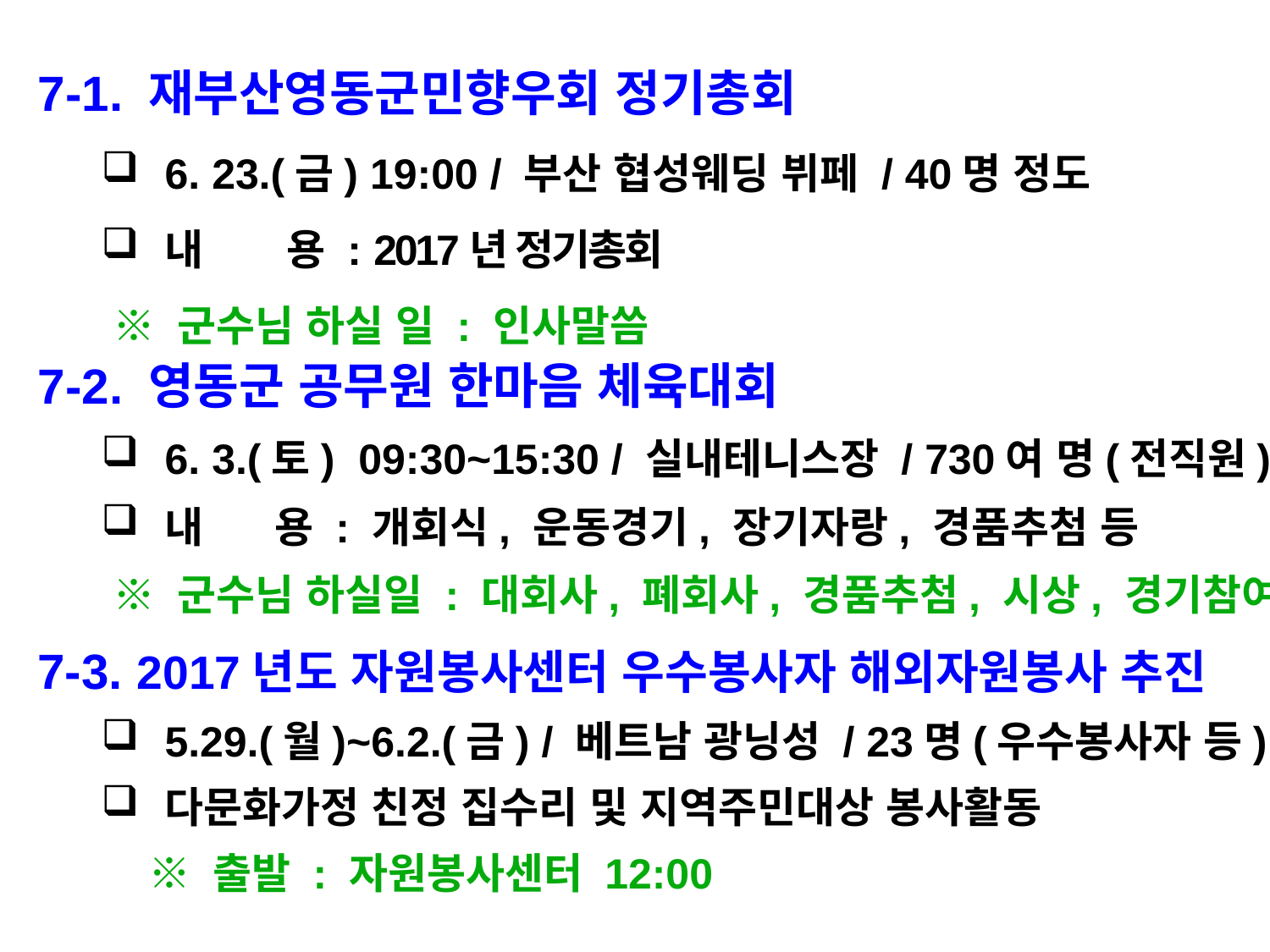

7-1. 재부산영동군민향우회 정기총회
6. 23.(금) 19:00 / 부산 협성웨딩 뷔페 / 40명 정도
내       용 : 2017년 정기총회
 ※ 군수님 하실 일 : 인사말씀
7-2. 영동군 공무원 한마음 체육대회
6. 3.(토)  09:30~15:30 / 실내테니스장 / 730여 명(전직원)
내      용 : 개회식, 운동경기, 장기자랑, 경품추첨 등
 ※ 군수님 하실일 : 대회사, 폐회사, 경품추첨, 시상, 경기참여
7-3. 2017년도 자원봉사센터 우수봉사자 해외자원봉사 추진
5.29.(월)~6.2.(금) / 베트남 광닝성 / 23명(우수봉사자 등)
다문화가정 친정 집수리 및 지역주민대상 봉사활동
    ※ 출발 : 자원봉사센터 12:00